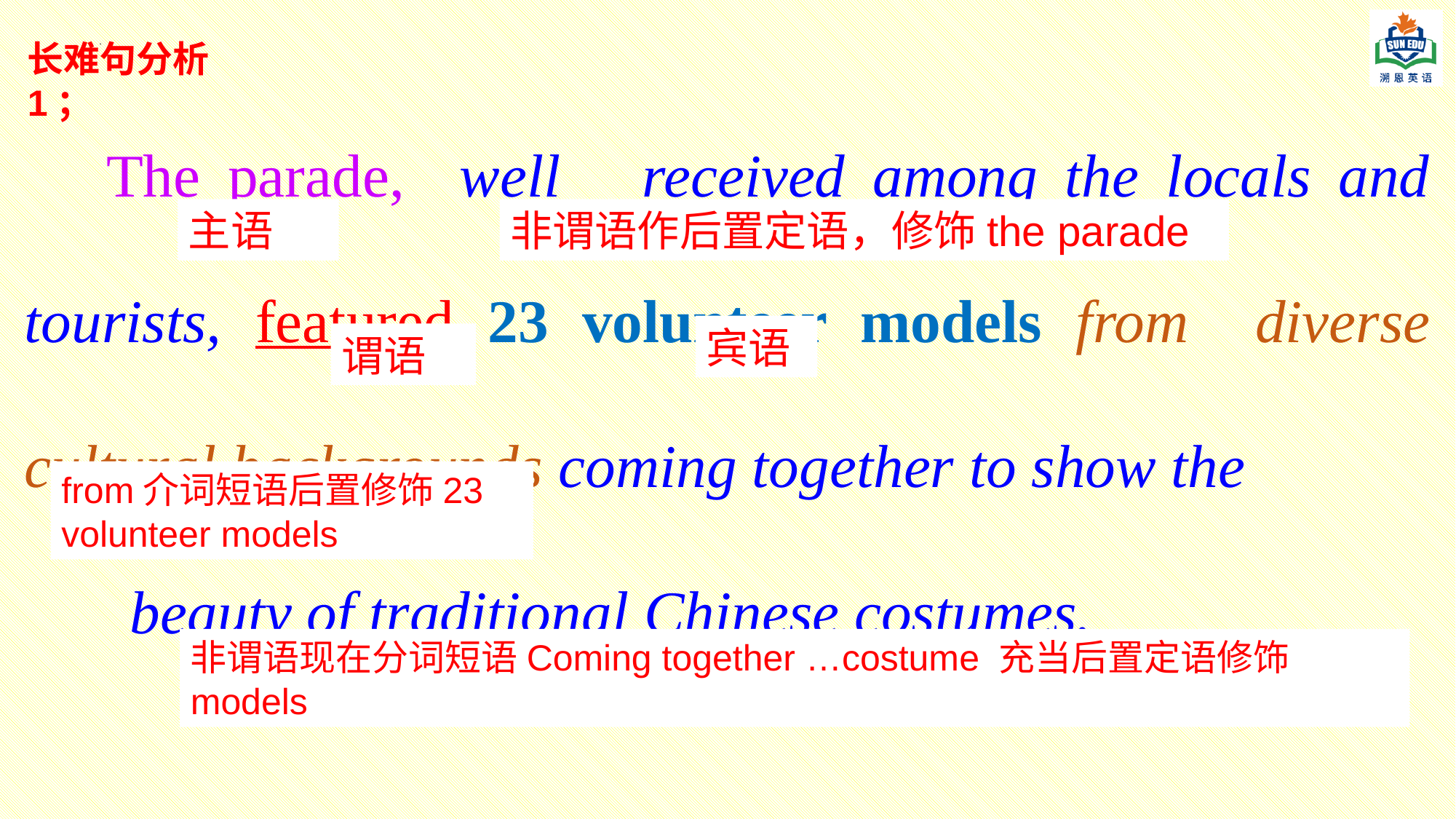

长难句分析1；
   The parade,  well   received among the locals and tourists, featured 23 volunteer models from  diverse cultural backgrounds coming together to show the
       beauty of traditional Chinese costumes.
主语
非谓语作后置定语，修饰the parade
宾语
谓语
from介词短语后置修饰23 volunteer models
非谓语现在分词短语Coming together …costume 充当后置定语修饰 models